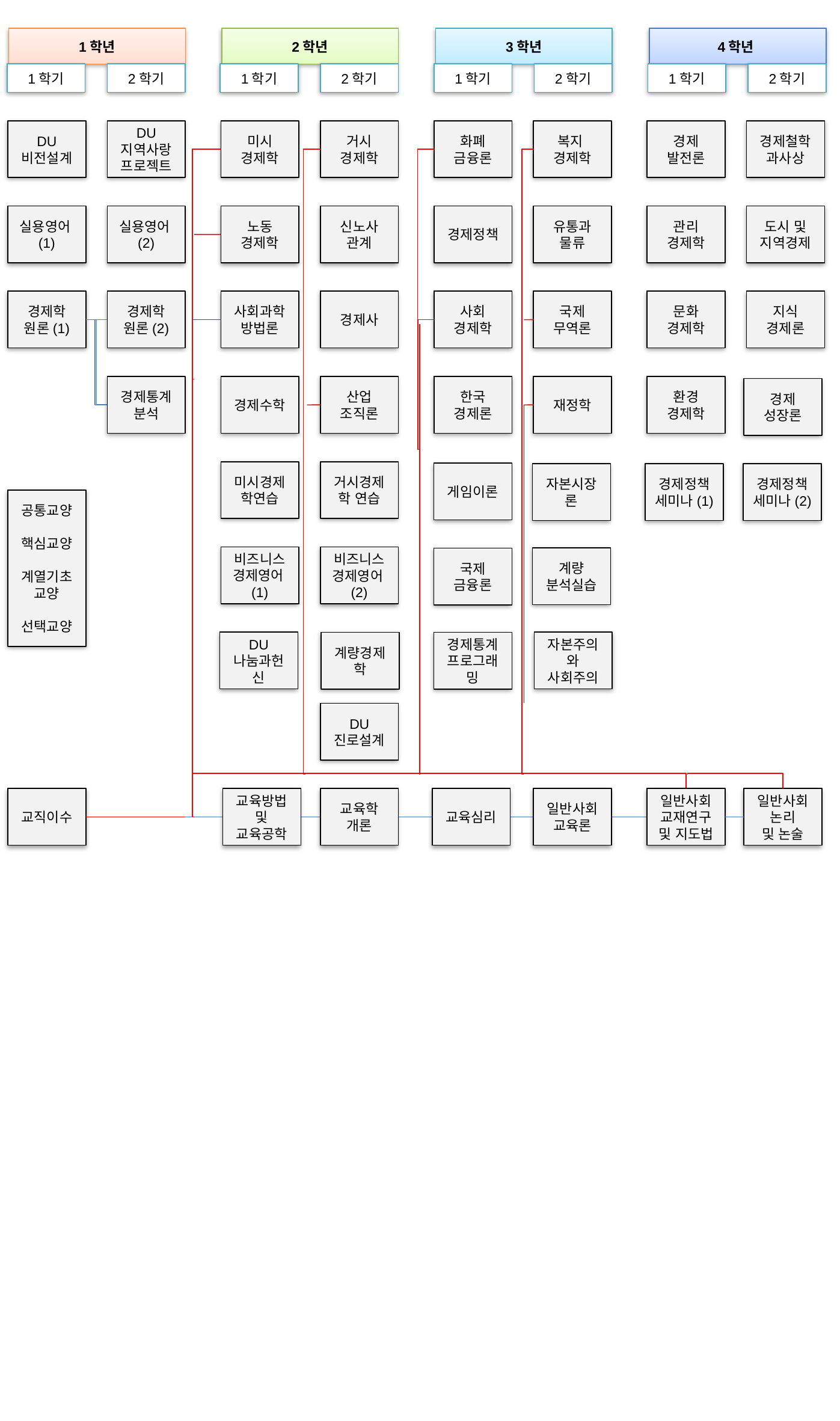

1학년
2학년
3학년
4학년
1학기
2학기
1학기
2학기
1학기
2학기
1학기
2학기
DU
비전설계
DU
지역사랑프로젝트
미시
경제학
거시
경제학
화폐
금융론
복지
경제학
경제
발전론
경제철학과사상
실용영어(1)
실용영어(2)
노동
경제학
신노사
관계
경제정책
유통과
물류
관리
경제학
도시 및 지역경제
경제학
원론(1)
경제학
원론(2)
사회과학
방법론
경제사
사회
경제학
국제
무역론
문화
경제학
지식
경제론
경제통계
분석
경제수학
산업
조직론
한국
경제론
재정학
환경
경제학
경제
성장론
미시경제학연습
거시경제학 연습
게임이론
자본시장론
경제정책
세미나(1)
경제정책 세미나(2)

공통교양

핵심교양

계열기초
교양

선택교양

비즈니스경제영어(1)
비즈니스경제영어(2)
계량
분석실습
국제
금융론
DU
나눔과헌신
자본주의
와
사회주의
계량경제학
경제통계
프로그래밍
DU
진로설계
교직이수
교육방법
및
교육공학
교육학
개론
교육심리
일반사회
교육론
일반사회교재연구 및 지도법
일반사회논리
및 논술